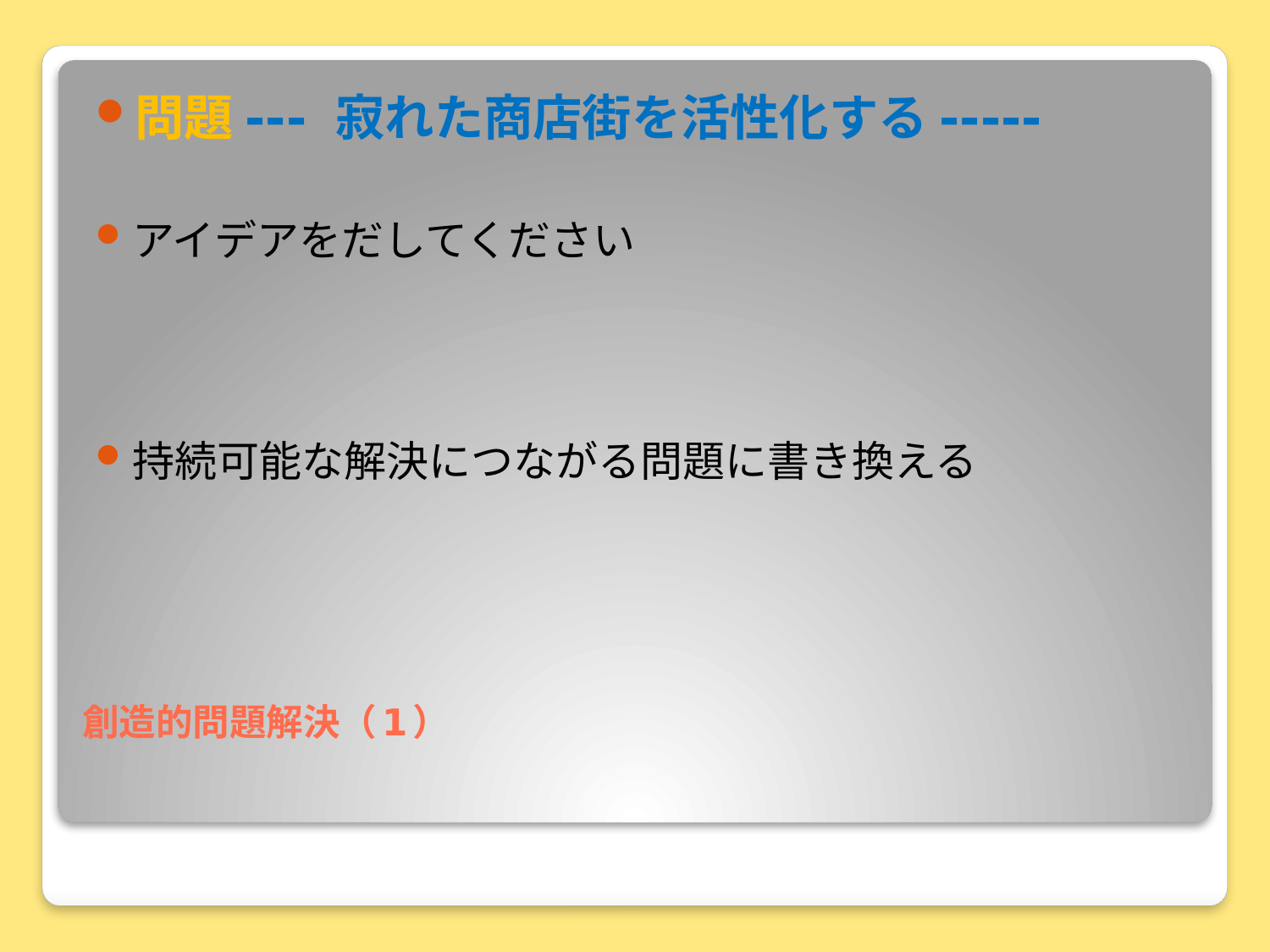

問題--- 寂れた商店街を活性化する-----

アイデアをだしてください

持続可能な解決につながる問題に書き換える
# 創造的問題解決（1）